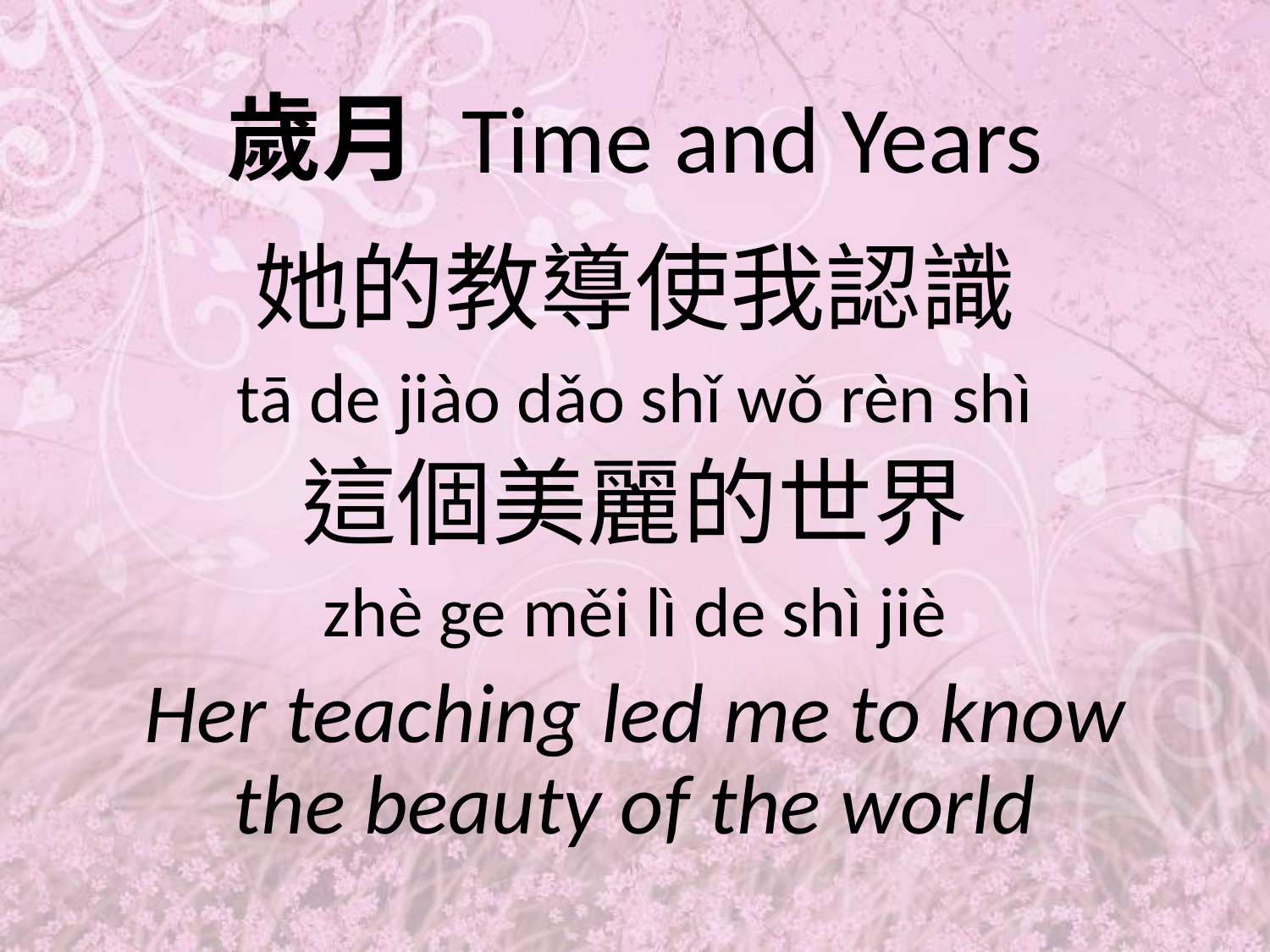

# 歲月 Time and Years
她的教導使我認識
tā de jiào dǎo shǐ wǒ rèn shì
這個美麗的世界
zhè ge měi lì de shì jiè
Her teaching led me to know the beauty of the world